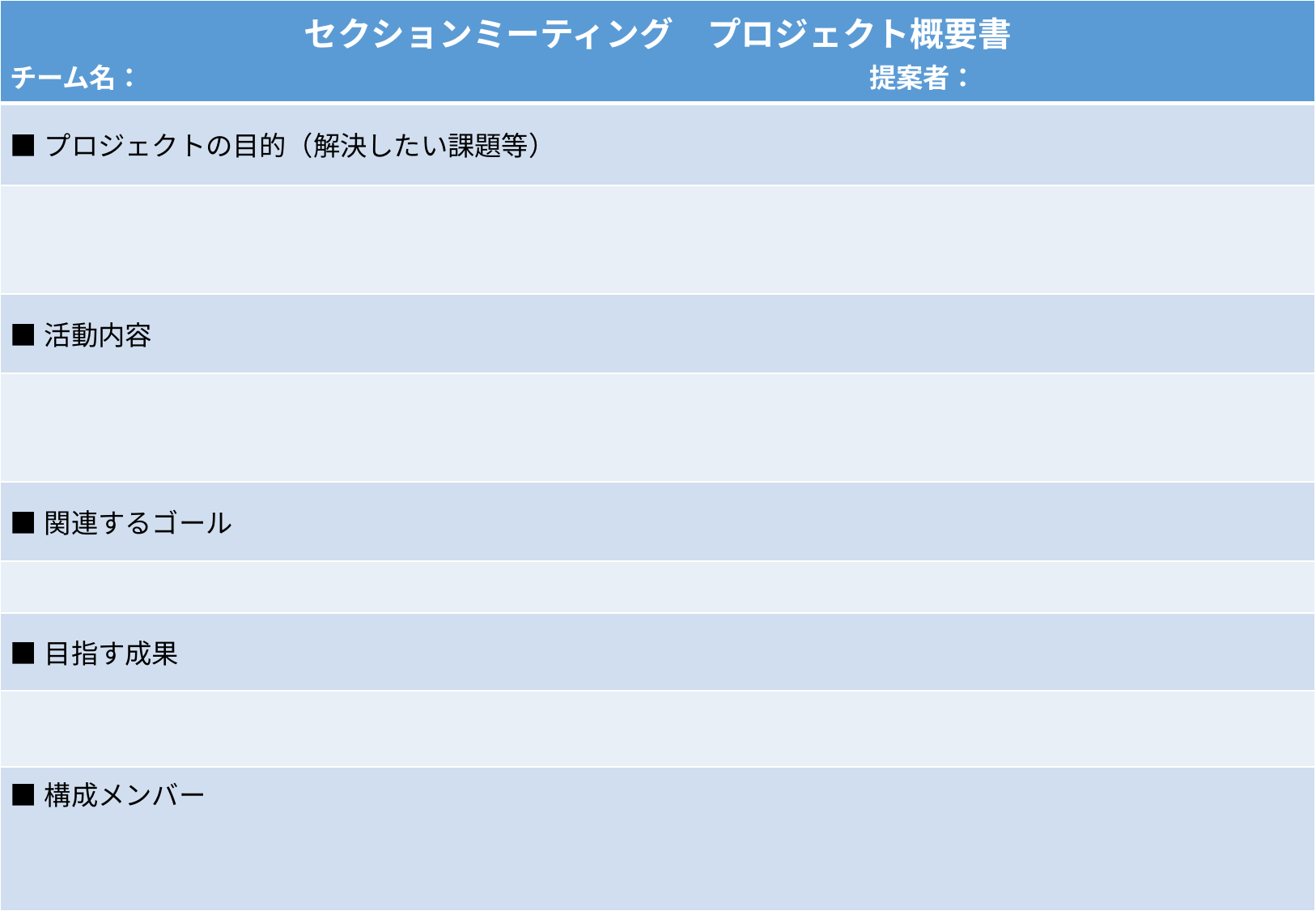

| セクションミーティング　プロジェクト概要書 チーム名：　　　　　　　　　　　　　　　　　　　　　　　　　　　提案者： |
| --- |
| ■プロジェクトの目的（解決したい課題等） |
|  |
| ■活動内容 |
|  |
| ■関連するゴール |
|  |
| ■目指す成果 |
|  |
| ■構成メンバー |